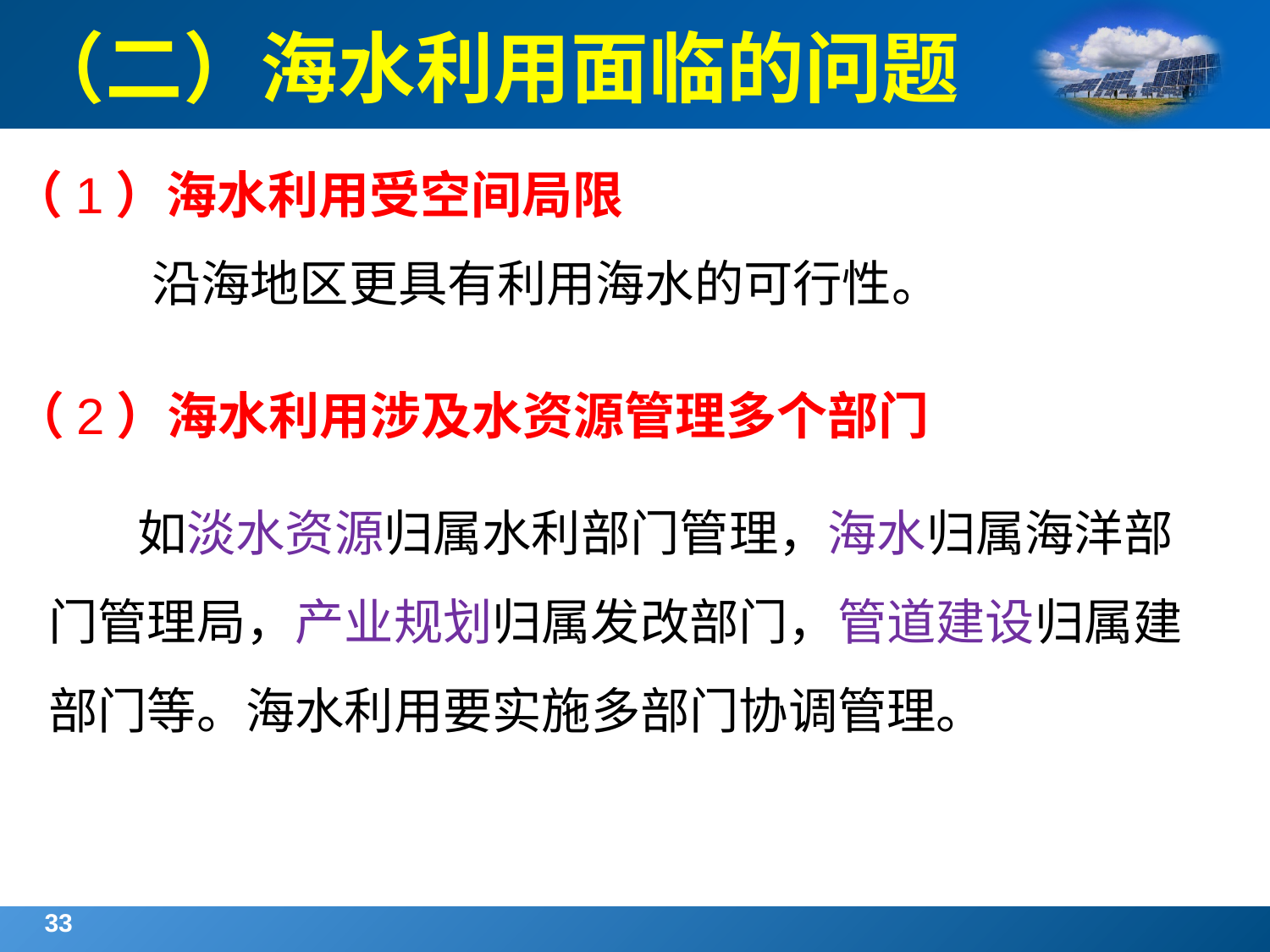

（二）海水利用面临的问题
（1）海水利用受空间局限
   沿海地区更具有利用海水的可行性。
（2）海水利用涉及水资源管理多个部门
       如淡水资源归属水利部门管理，海水归属海洋部门管理局，产业规划归属发改部门，管道建设归属建部门等。海水利用要实施多部门协调管理。